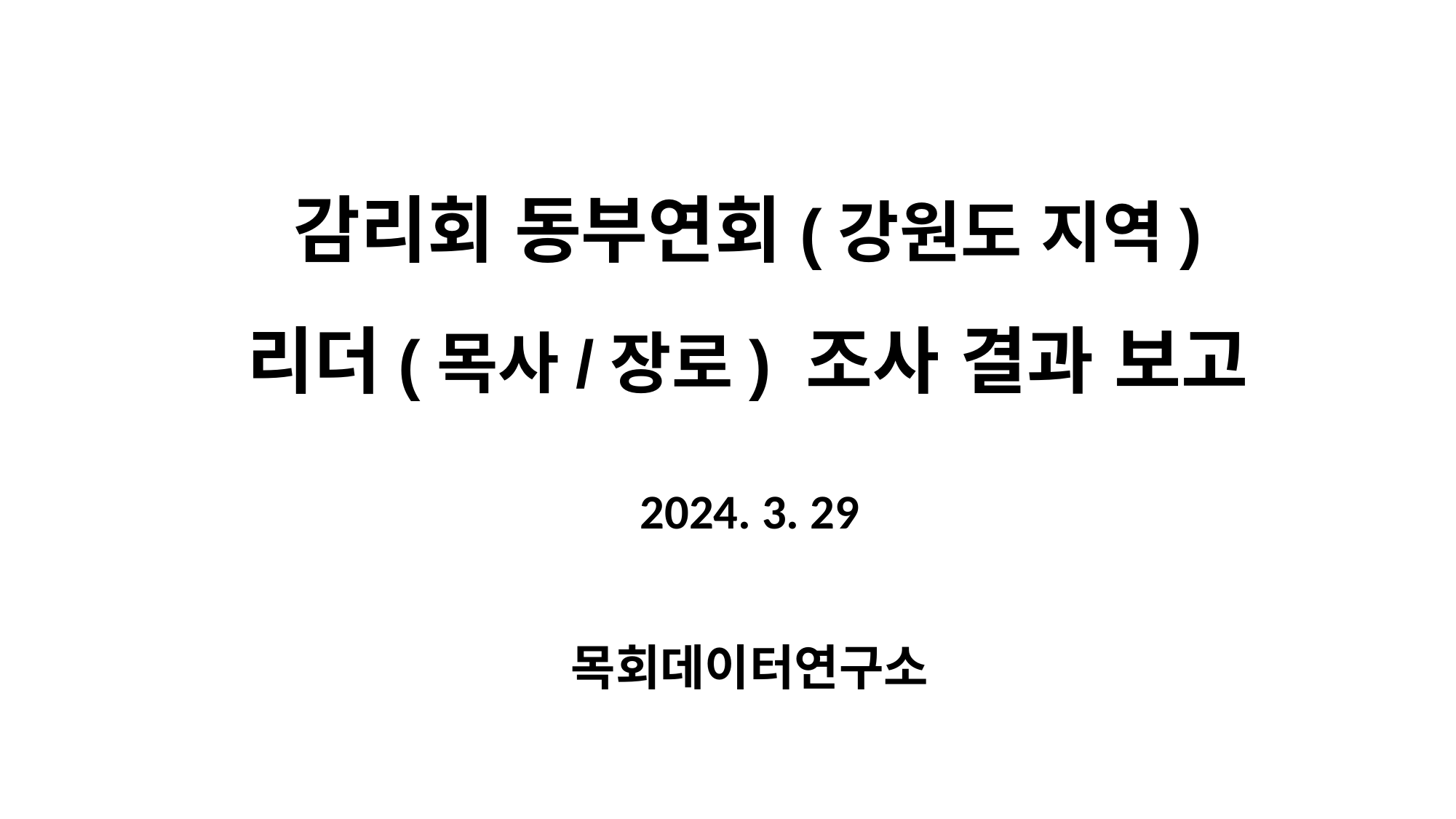

감리회 동부연회(강원도 지역)
리더(목사/장로) 조사 결과 보고
2024. 3. 29
목회데이터연구소